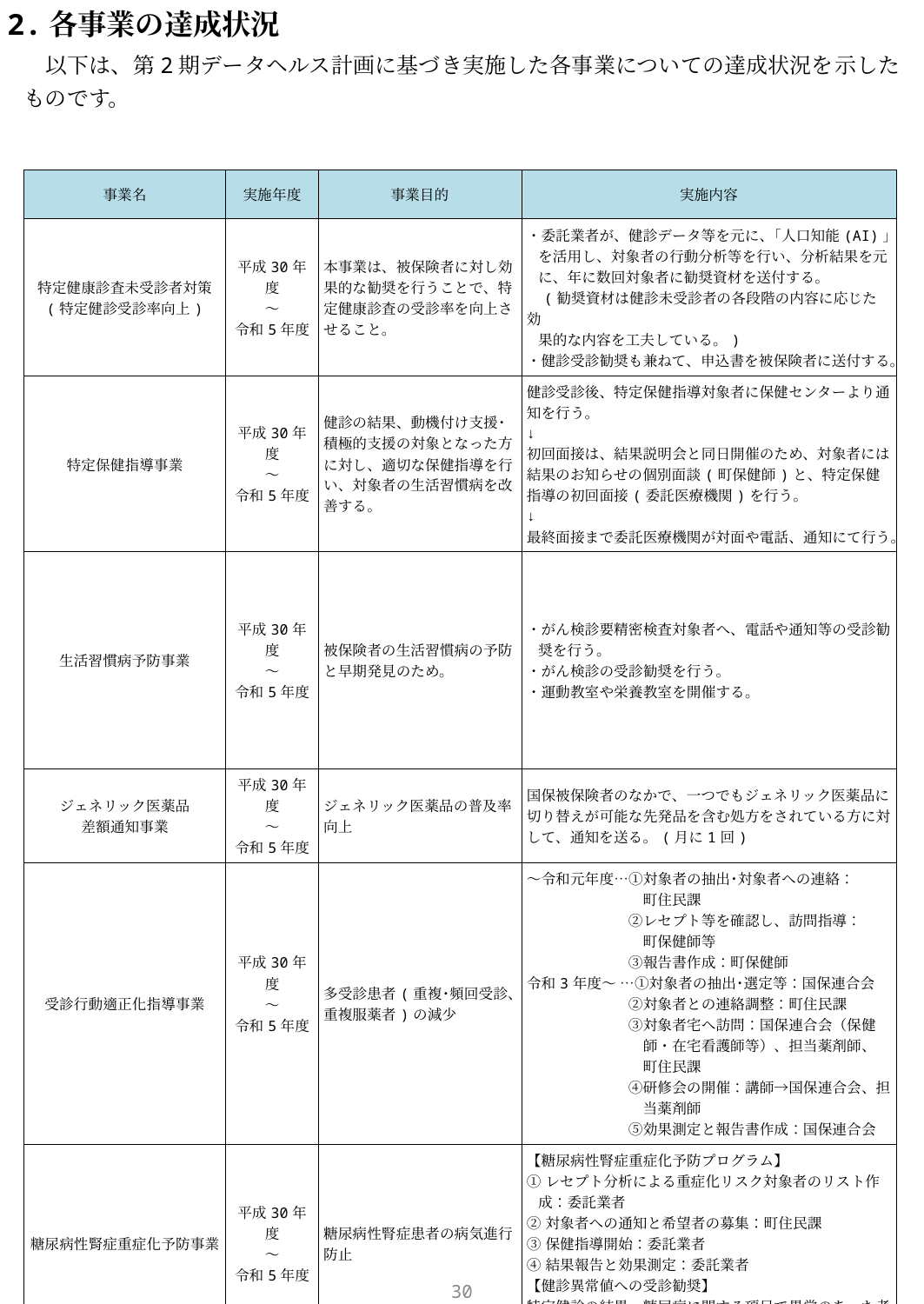

2.各事業の達成状況
　以下は、第2期データヘルス計画に基づき実施した各事業についての達成状況を示したものです。
| 事業名 | 実施年度 | 事業目的 | 実施内容 |
| --- | --- | --- | --- |
| 特定健康診査未受診者対策 (特定健診受診率向上) | 平成30年度 ～ 令和5年度 | 本事業は、被保険者に対し効果的な勧奨を行うことで、特定健康診査の受診率を向上させること。 | ・委託業者が、健診データ等を元に、｢人口知能(AI)｣ を活用し、対象者の行動分析等を行い、分析結果を元 に、年に数回対象者に勧奨資材を送付する。 (勧奨資材は健診未受診者の各段階の内容に応じた効 果的な内容を工夫している。) ・健診受診勧奨も兼ねて、申込書を被保険者に送付する。 |
| 特定保健指導事業 | 平成30年度 ～ 令和5年度 | 健診の結果、動機付け支援･積極的支援の対象となった方に対し、適切な保健指導を行い、対象者の生活習慣病を改善する。 | 健診受診後、特定保健指導対象者に保健センターより通知を行う。 ↓ 初回面接は、結果説明会と同日開催のため、対象者には結果のお知らせの個別面談(町保健師)と、特定保健指導の初回面接(委託医療機関)を行う。 ↓ 最終面接まで委託医療機関が対面や電話、通知にて行う。 |
| 生活習慣病予防事業 | 平成30年度 ～ 令和5年度 | 被保険者の生活習慣病の予防と早期発見のため。 | ・がん検診要精密検査対象者へ、電話や通知等の受診勧 奨を行う。 ・がん検診の受診勧奨を行う。 ・運動教室や栄養教室を開催する。 |
| ジェネリック医薬品 差額通知事業 | 平成30年度 ～ 令和5年度 | ジェネリック医薬品の普及率向上 | 国保被保険者のなかで、一つでもジェネリック医薬品に切り替えが可能な先発品を含む処方をされている方に対して、通知を送る。(月に1回) |
| 受診行動適正化指導事業 | 平成30年度 ～ 令和5年度 | 多受診患者(重複･頻回受診、重複服薬者)の減少 | ～令和元年度…①対象者の抽出･対象者への連絡： 　　　　　　　　町住民課　　　　　　 　　　　　　　②レセプト等を確認し、訪問指導： 　　　　　　　　町保健師等 　　　　　　　③報告書作成：町保健師 令和3年度～ …①対象者の抽出･選定等：国保連合会 　　　　　　　②対象者との連絡調整：町住民課 　　　　　　　③対象者宅へ訪問：国保連合会（保健 　　　　　　　　師・在宅看護師等）、担当薬剤師、 　　　　　　　　町住民課 　　　　　　　④研修会の開催：講師→国保連合会、担 　　　　　　　　当薬剤師　　 　　　　　　　⑤効果測定と報告書作成：国保連合会 |
| 糖尿病性腎症重症化予防事業 | 平成30年度 ～ 令和5年度 | 糖尿病性腎症患者の病気進行防止 | 【糖尿病性腎症重症化予防プログラム】 ①レセプト分析による重症化リスク対象者のリスト作 成：委託業者 ②対象者への通知と希望者の募集：町住民課 ③保健指導開始：委託業者 ④結果報告と効果測定：委託業者 【健診異常値への受診勧奨】 特定健診の結果、糖尿病に関する項目で異常のあった者に対し、結果説明会における個別面談で受診勧奨を行う。 |
| 生活習慣病治療中断者事業 | 平成30年度 ～ 令和5年度 | 生活習慣病治療中断者の減少 | 事業未実施 |
30